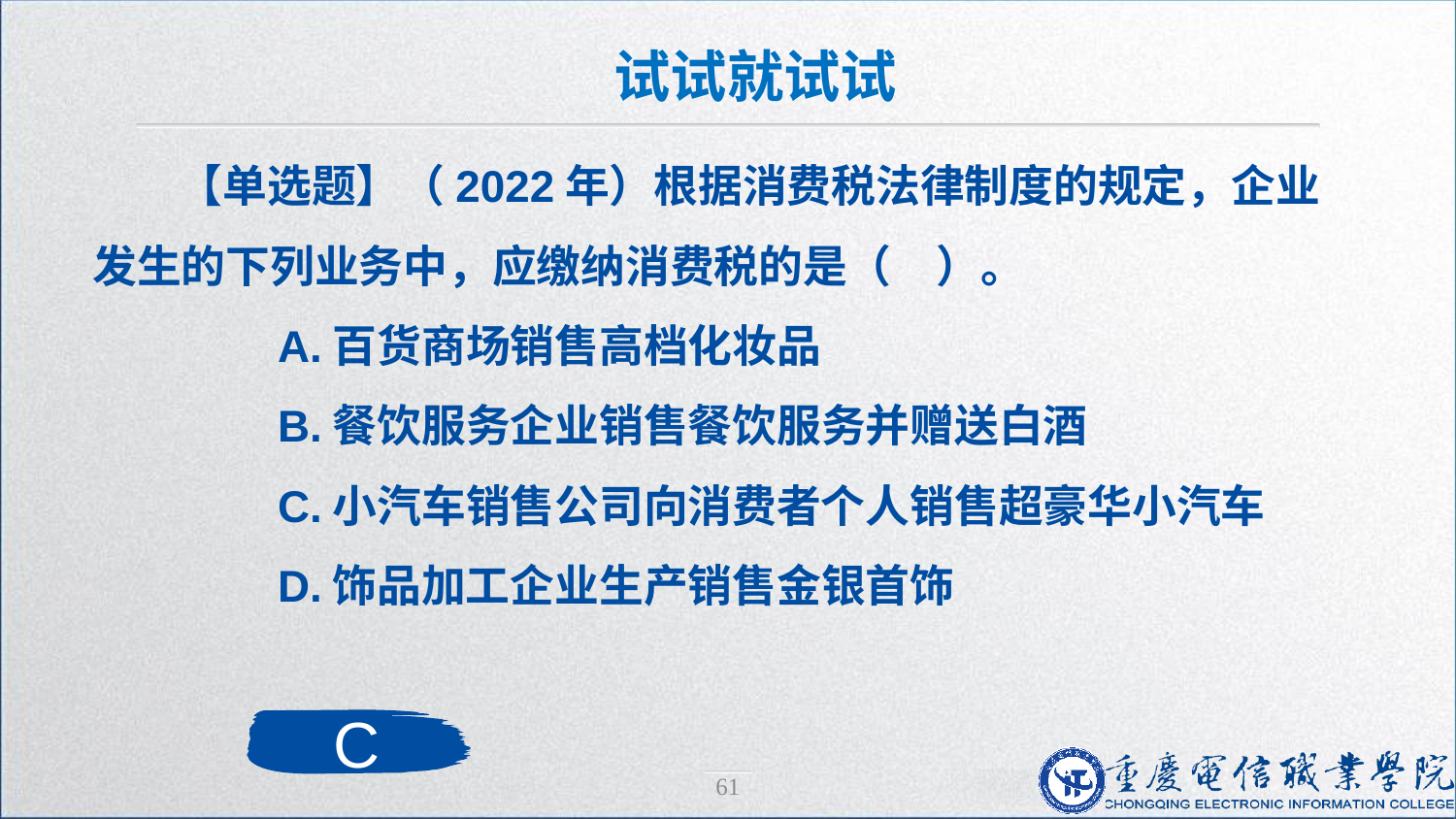

试试就试试
【单选题】（2022年）根据消费税法律制度的规定，企业发生的下列业务中，应缴纳消费税的是（　）。
　　A.百货商场销售高档化妆品
　　B.餐饮服务企业销售餐饮服务并赠送白酒
　　C.小汽车销售公司向消费者个人销售超豪华小汽车
　　D.饰品加工企业生产销售金银首饰

C
61